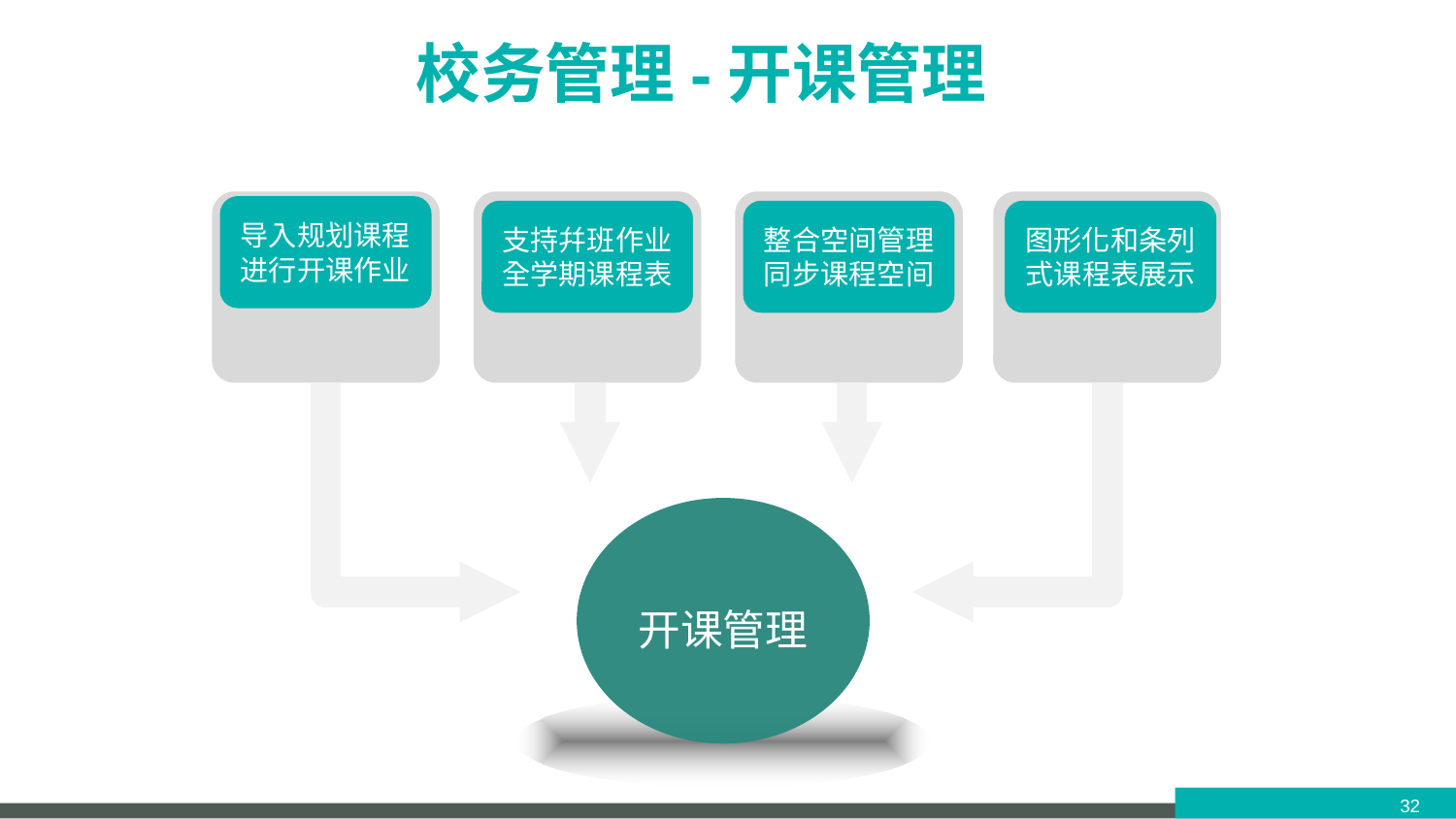

校务管理-开课管理

导入规划课程进行开课作业
支持幷班作业全学期课程表
整合空间管理同步课程空间
图形化和条列式课程表展示

开课管理

32